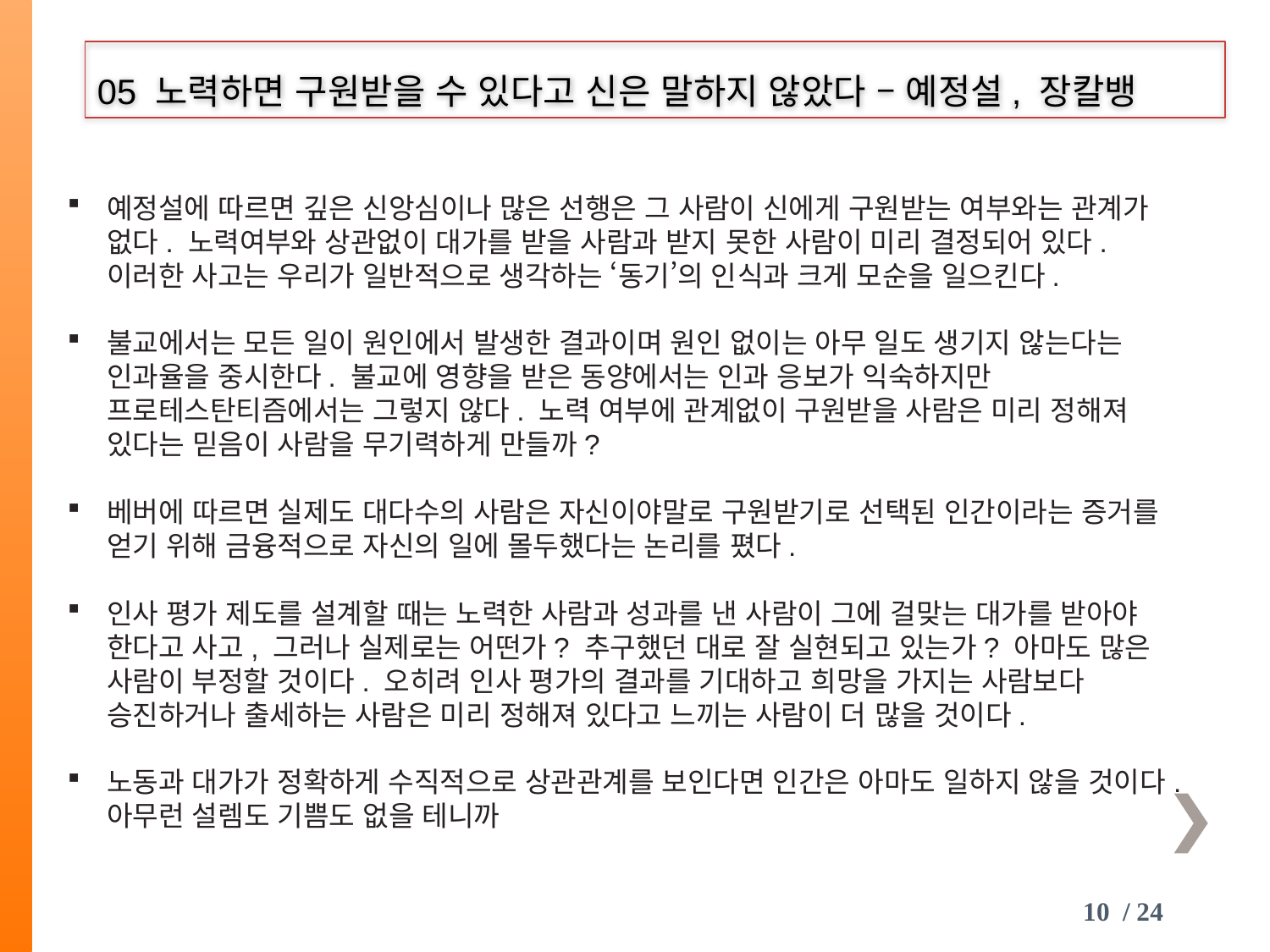

05 노력하면 구원받을 수 있다고 신은 말하지 않았다 – 예정설, 장칼뱅

예정설에 따르면 깊은 신앙심이나 많은 선행은 그 사람이 신에게 구원받는 여부와는 관계가 없다. 노력여부와 상관없이 대가를 받을 사람과 받지 못한 사람이 미리 결정되어 있다.  이러한 사고는 우리가 일반적으로 생각하는 ‘동기’의 인식과 크게 모순을 일으킨다.

불교에서는 모든 일이 원인에서 발생한 결과이며 원인 없이는 아무 일도 생기지 않는다는 인과율을 중시한다. 불교에 영향을 받은 동양에서는 인과 응보가 익숙하지만 프로테스탄티즘에서는 그렇지 않다. 노력 여부에 관계없이 구원받을 사람은 미리 정해져 있다는 믿음이 사람을 무기력하게 만들까?

베버에 따르면 실제도 대다수의 사람은 자신이야말로 구원받기로 선택된 인간이라는 증거를 얻기 위해 금융적으로 자신의 일에 몰두했다는 논리를 폈다.

인사 평가 제도를 설계할 때는 노력한 사람과 성과를 낸 사람이 그에 걸맞는 대가를 받아야 한다고 사고, 그러나 실제로는 어떤가? 추구했던 대로 잘 실현되고 있는가? 아마도 많은 사람이 부정할 것이다. 오히려 인사 평가의 결과를 기대하고 희망을 가지는 사람보다 승진하거나 출세하는 사람은 미리 정해져 있다고 느끼는 사람이 더 많을 것이다.

노동과 대가가 정확하게 수직적으로 상관관계를 보인다면 인간은 아마도 일하지 않을 것이다. 아무런 설렘도 기쁨도 없을 테니까

10  / 24